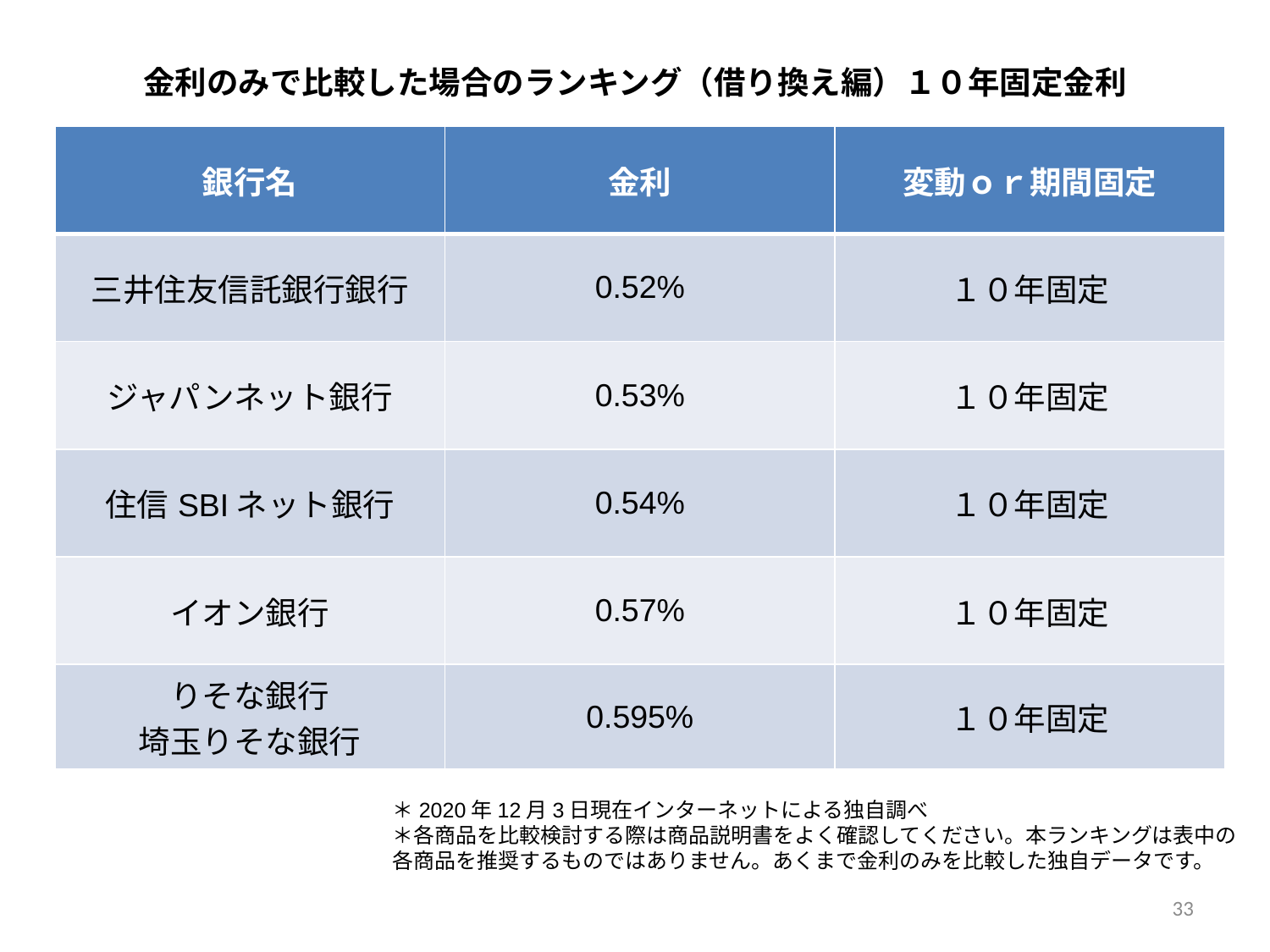

金利のみで比較した場合のランキング（借り換え編）１０年固定金利
| 銀行名 | 金利 | 変動ｏｒ期間固定 |
| --- | --- | --- |
| 三井住友信託銀行銀行 | 0.52% | １０年固定 |
| ジャパンネット銀行 | 0.53% | １０年固定 |
| 住信SBIネット銀行 | 0.54% | １０年固定 |
| イオン銀行 | 0.57% | １０年固定 |
| りそな銀行 埼玉りそな銀行 | 0.595% | １０年固定 |
＊2020年12月3日現在インターネットによる独自調べ
＊各商品を比較検討する際は商品説明書をよく確認してください。本ランキングは表中の
各商品を推奨するものではありません。あくまで金利のみを比較した独自データです。
33